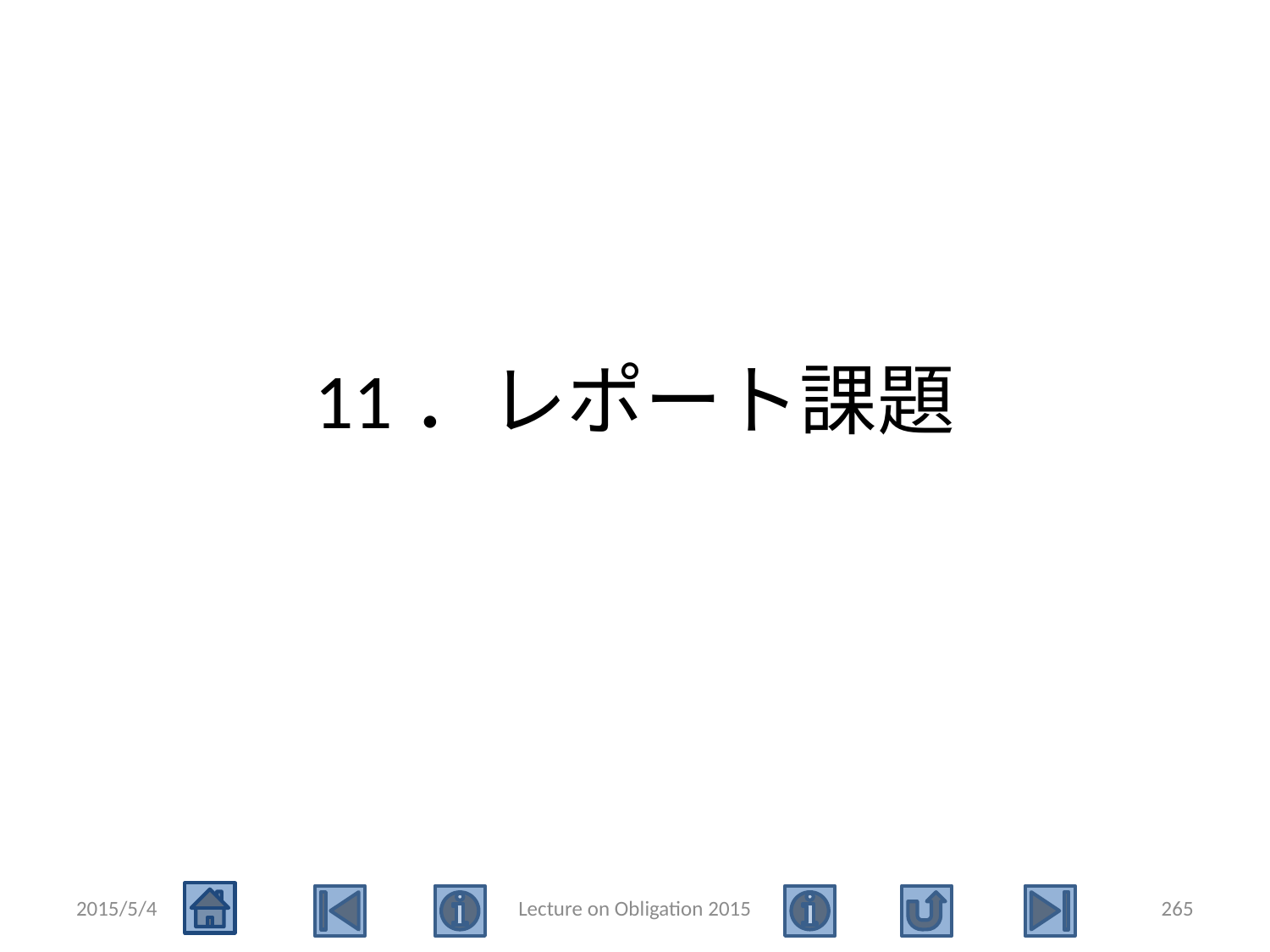

# 11．レポート課題

2015/5/4
Lecture on Obligation 2015
265